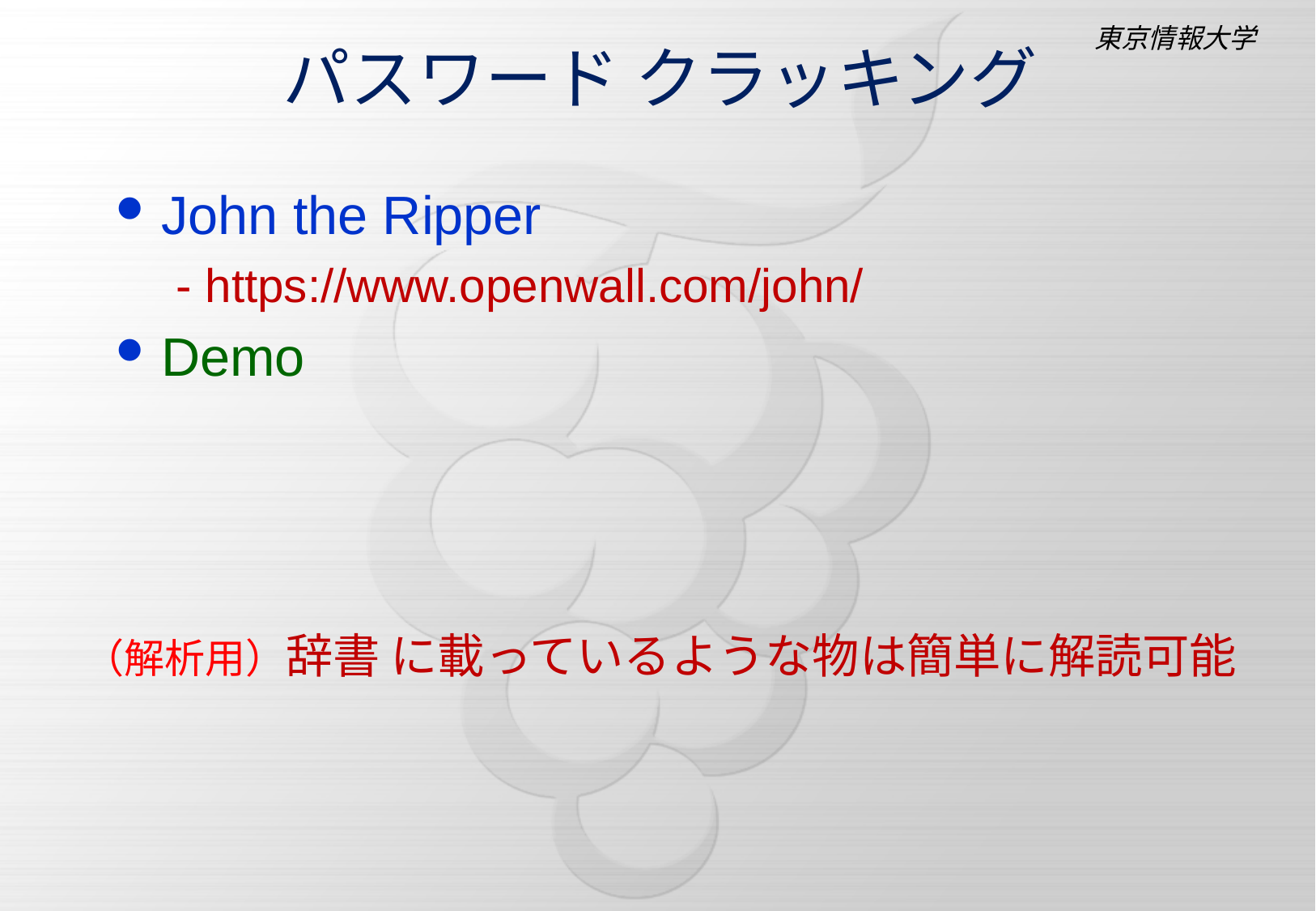

# パスワード クラッキング
John the Ripper
- https://www.openwall.com/john/
Demo

（解析用）辞書 に載っているような物は簡単に解読可能